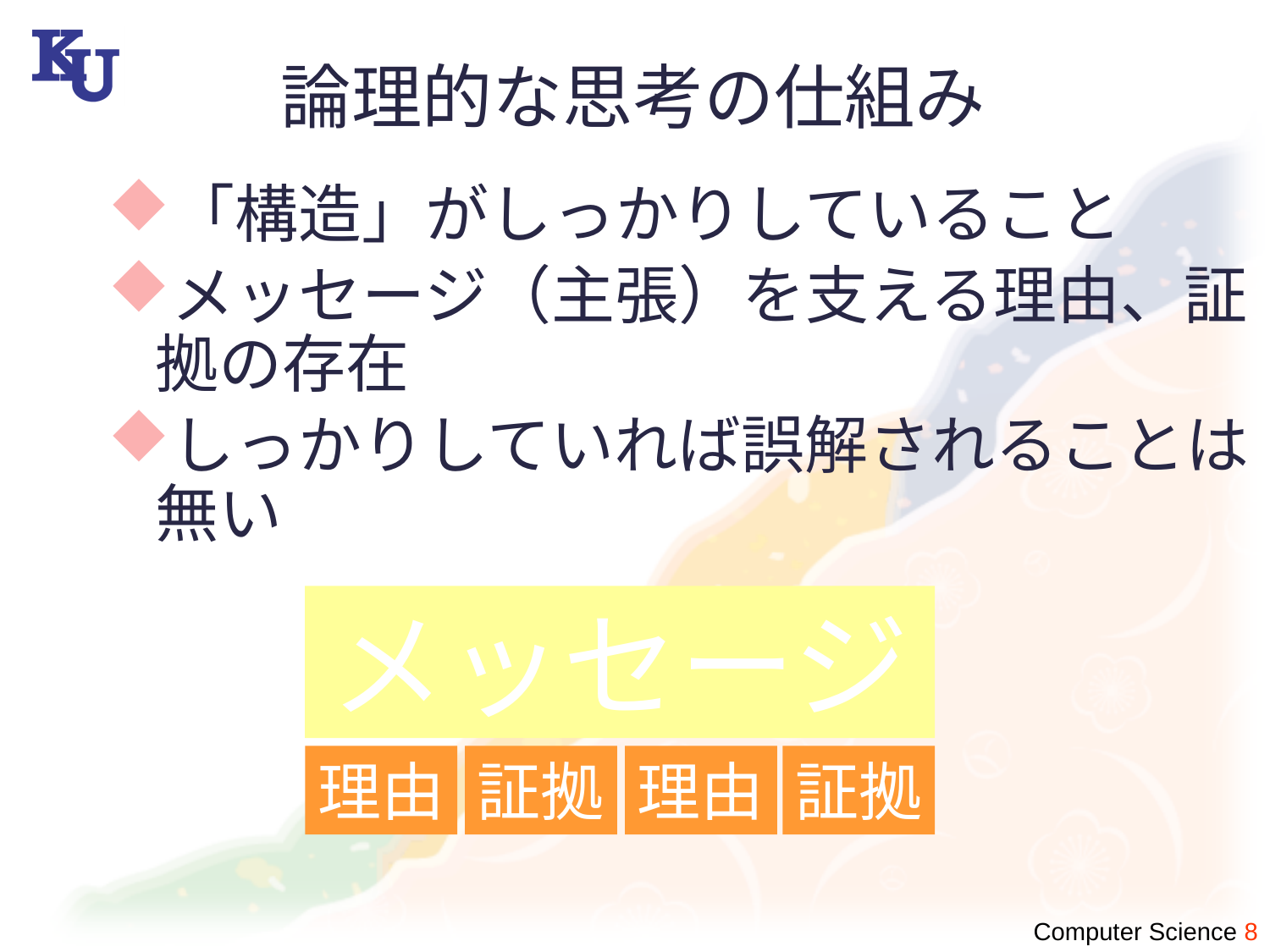

# 論理的な思考の仕組み
「構造」がしっかりしていること
メッセージ（主張）を支える理由、証拠の存在
しっかりしていれば誤解されることは無い
メッセージ
理由
証拠
理由
証拠